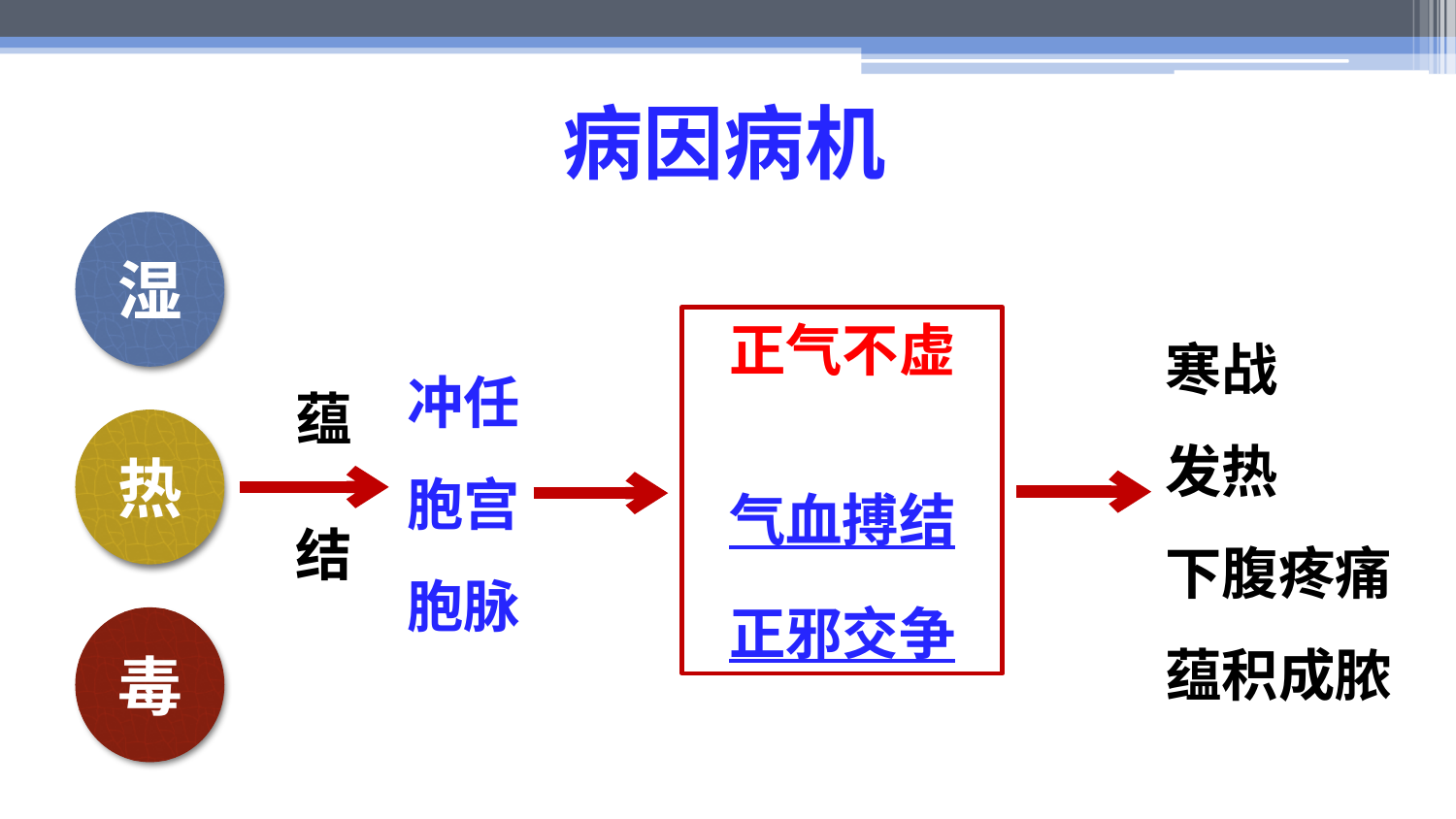

# 病因病机
湿
寒战
发热
下腹疼痛
蕴积成脓
正气不虚

气血搏结
正邪交争
冲任
胞宫
胞脉
蕴

结
热
毒